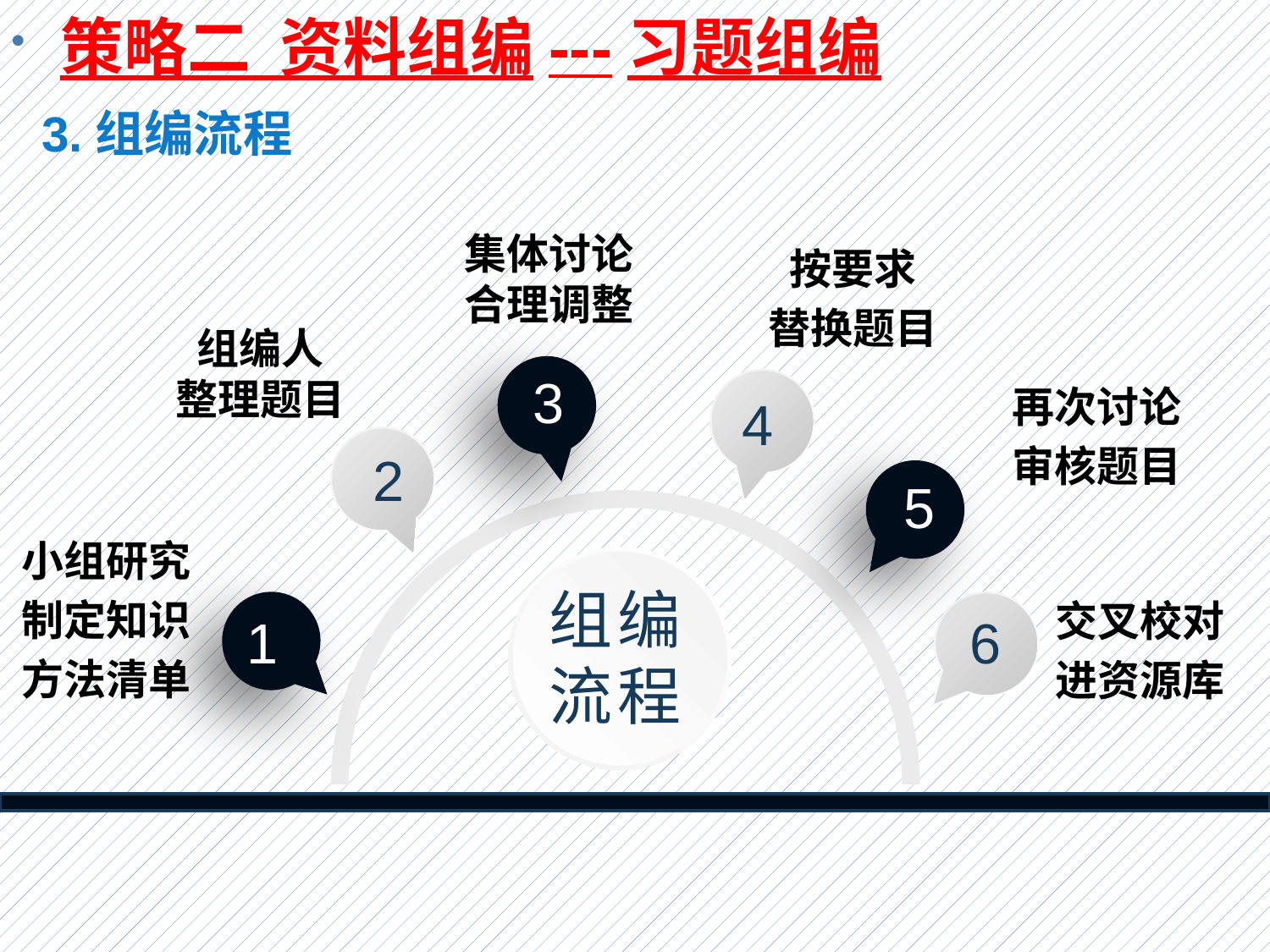

策略二  资料组编---习题组编
3.组编流程
集体讨论
合理调整
按要求
替换题目
组编人
整理题目

3

再次讨论
审核题目
4

2

5

小组研究
制定知识
方法清单

组编流程

交叉校对
进资源库
1
6